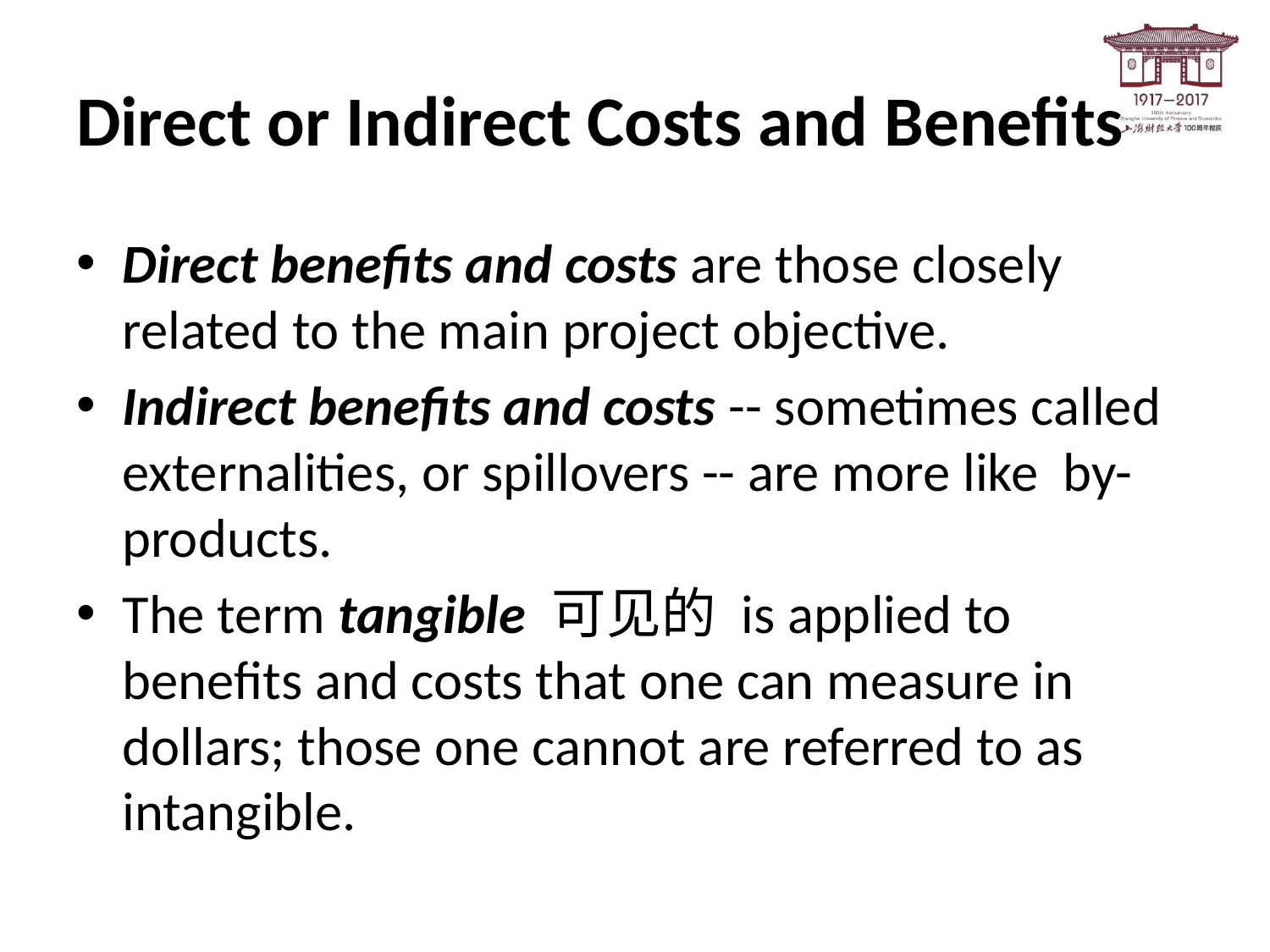

# Direct or Indirect Costs and Benefits
Direct benefits and costs are those closely related to the main project objective.
Indirect benefits and costs -- sometimes called externalities, or spillovers -- are more like  by-products.
The term tangible 可见的 is applied to benefits and costs that one can measure in dollars; those one cannot are referred to as intangible.